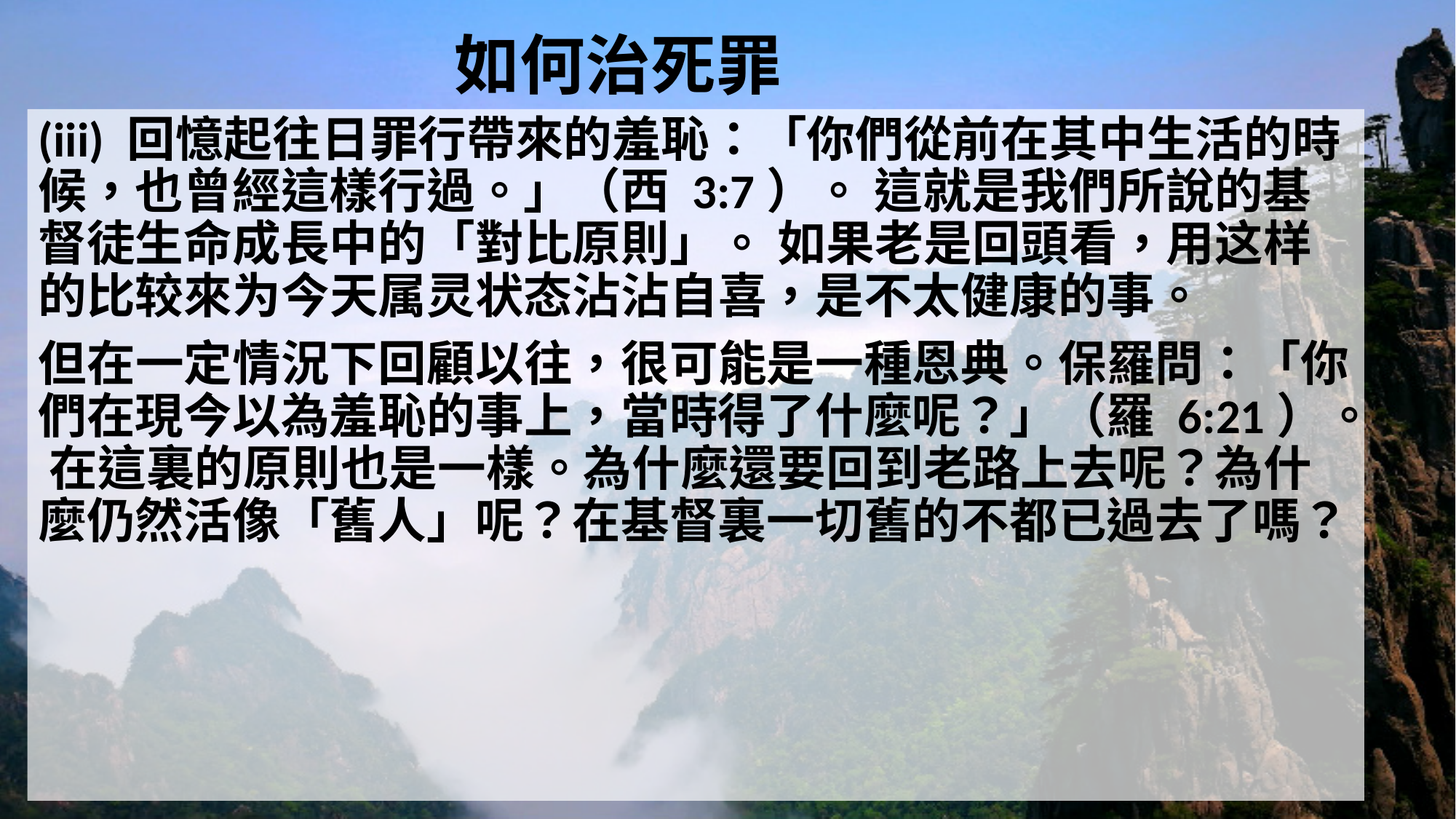

# 如何治死罪
(iii) 回憶起往日罪行帶來的羞恥：「你們從前在其中生活的時候，也曾經這樣行過。」（西 3:7）。 這就是我們所說的基督徒生命成長中的「對比原則」。 如果老是回頭看，用这样的比较來为今天属灵状态沾沾自喜，是不太健康的事。
但在一定情況下回顧以往，很可能是一種恩典。保羅問：「你們在現今以為羞恥的事上，當時得了什麼呢？」（羅 6:21）。 在這裏的原則也是一樣。為什麼還要回到老路上去呢？為什麼仍然活像「舊人」呢？在基督裏一切舊的不都已過去了嗎？